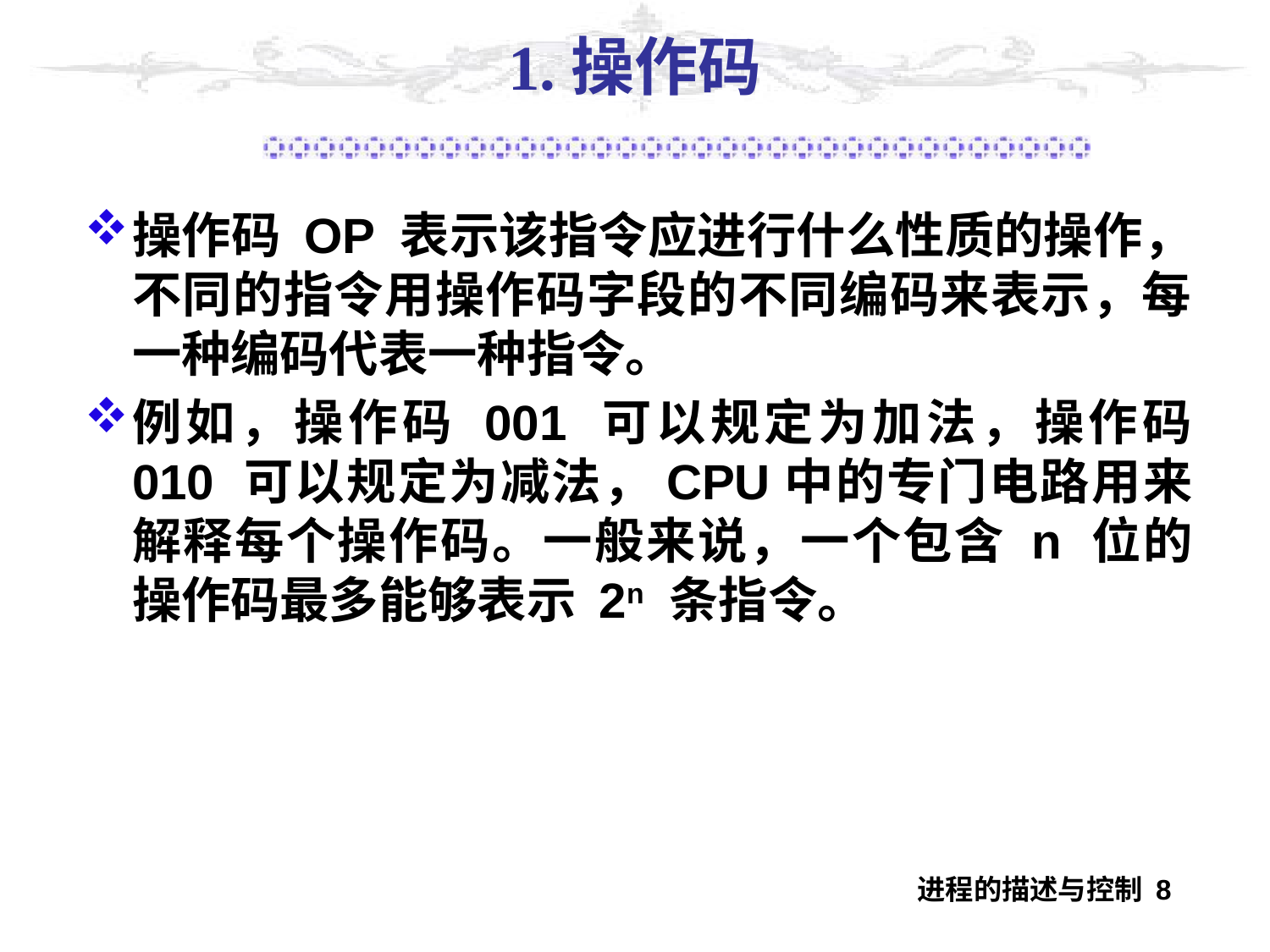

# 1.操作码
操作码 OP 表示该指令应进行什么性质的操作，不同的指令用操作码字段的不同编码来表示，每一种编码代表一种指令。
例如，操作码 001 可以规定为加法，操作码 010 可以规定为减法，CPU中的专门电路用来解释每个操作码。一般来说，一个包含 n 位的操作码最多能够表示 2n 条指令。